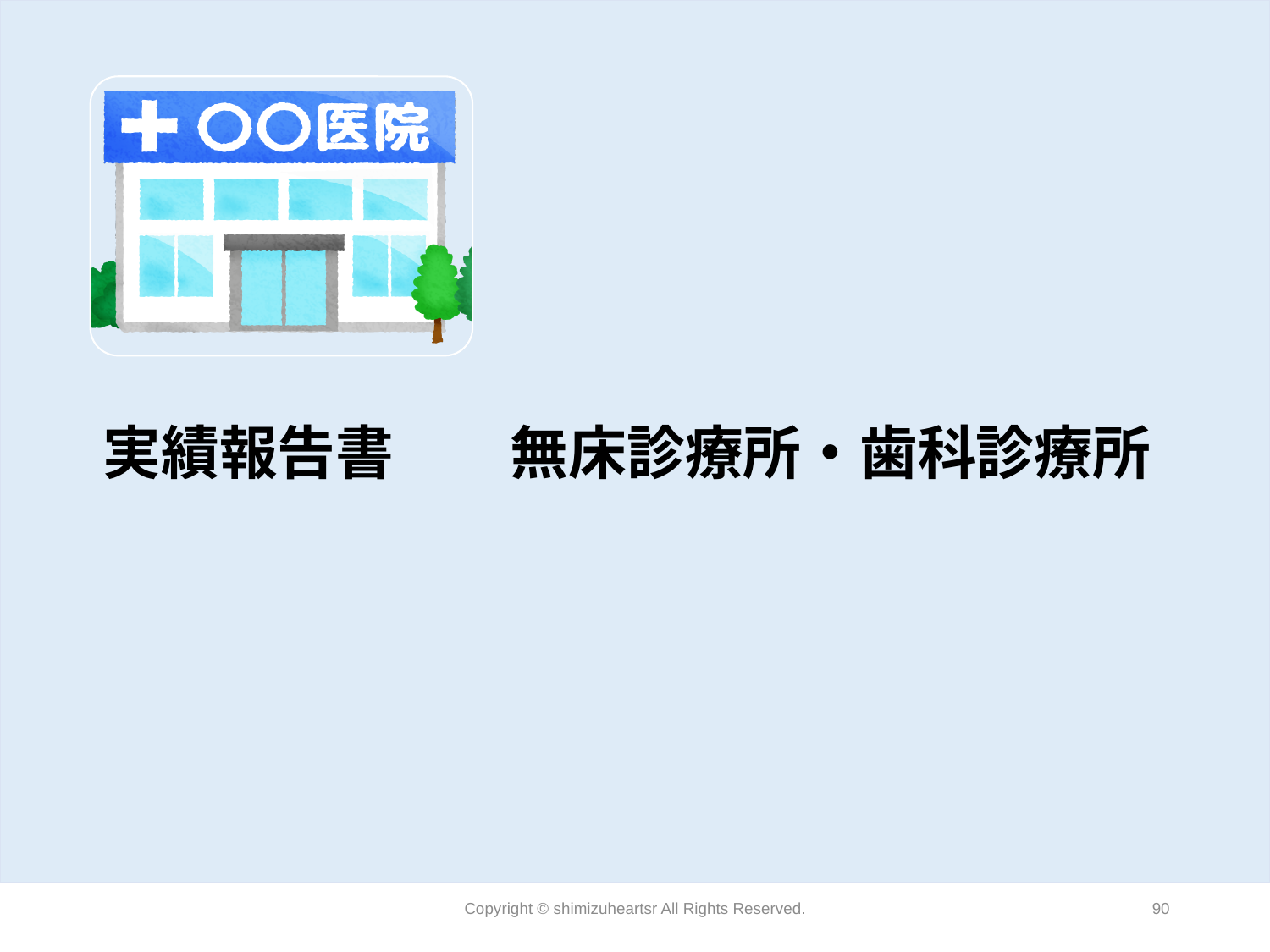

実績報告書　　無床診療所・歯科診療所
Copyright © shimizuheartsr All Rights Reserved.
90